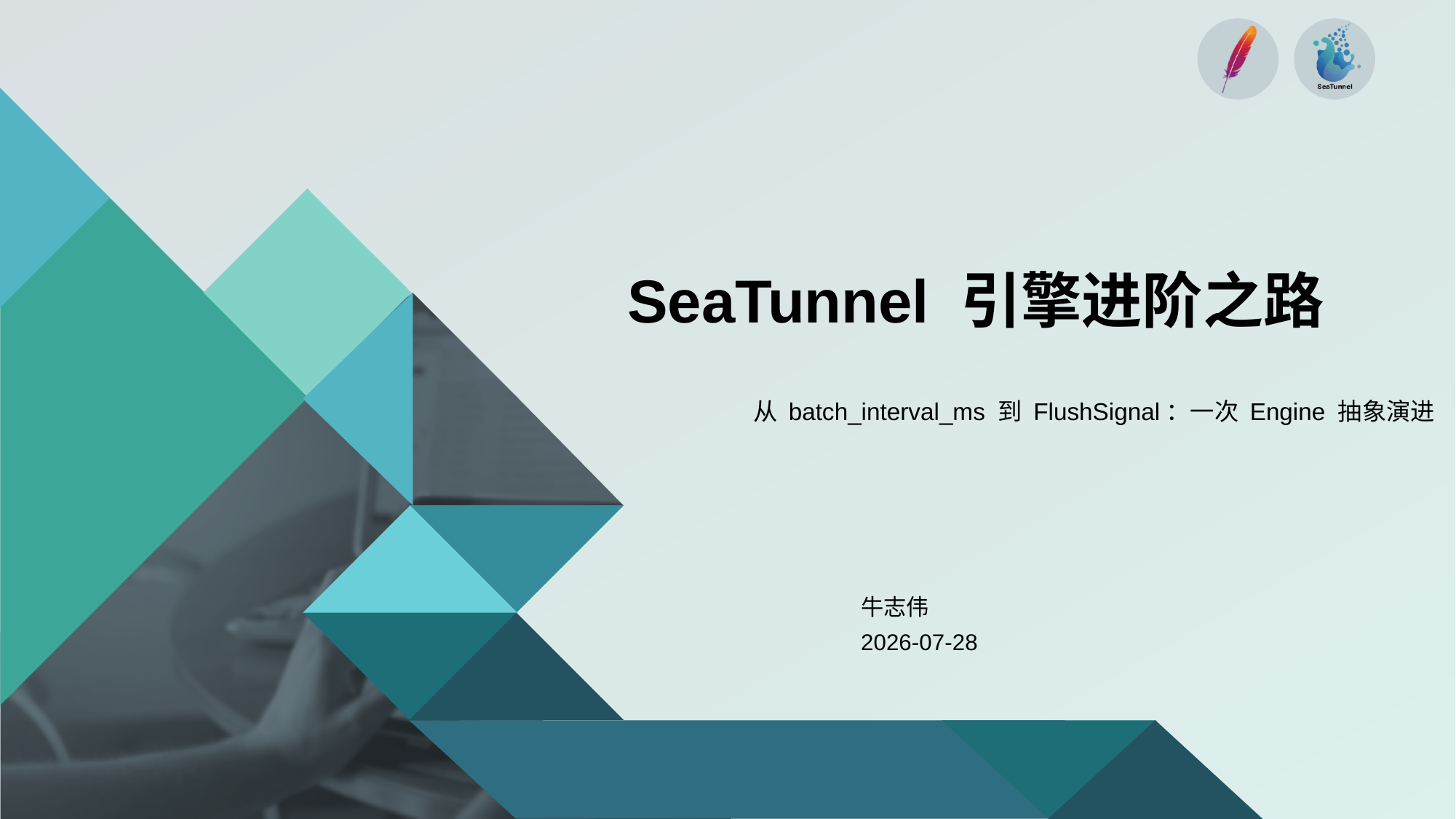

# SeaTunnel 引擎进阶之路
从 batch_interval_ms 到 FlushSignal：一次 Engine 抽象演进
牛志伟
2026-07-28